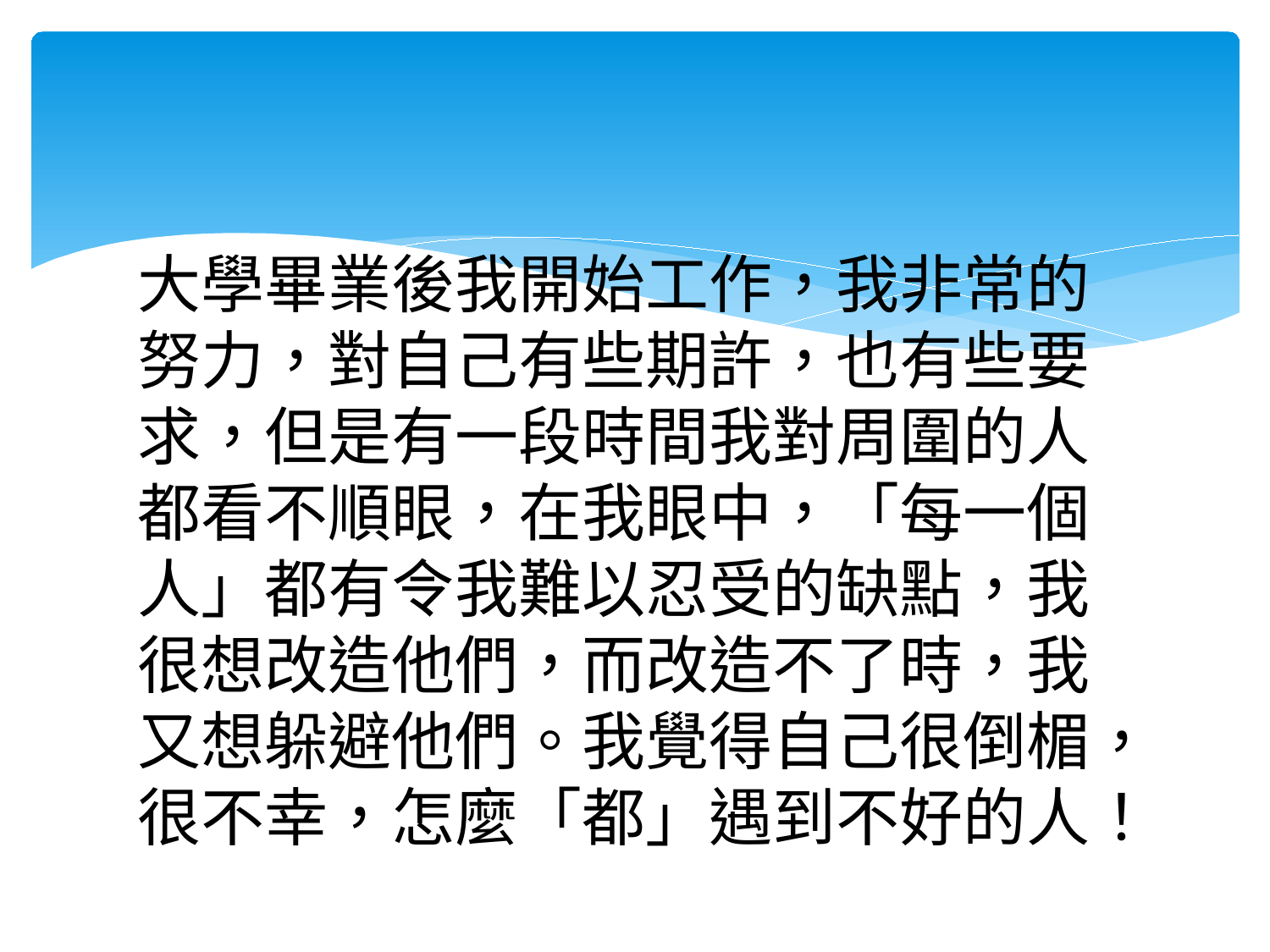

#
大學畢業後我開始工作，我非常的努力，對自己有些期許，也有些要求，但是有一段時間我對周圍的人都看不順眼，在我眼中，「每一個人」都有令我難以忍受的缺點，我很想改造他們，而改造不了時，我又想躲避他們。我覺得自己很倒楣，很不幸，怎麼「都」遇到不好的人！